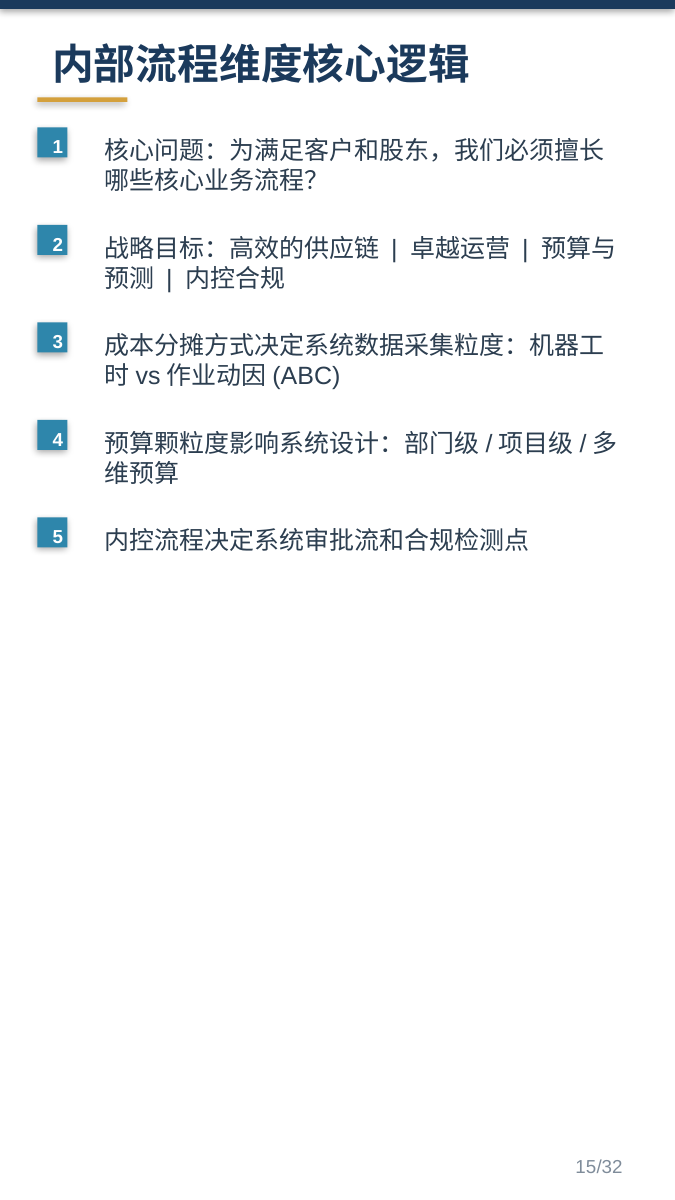

内部流程维度核心逻辑

1
核心问题：为满足客户和股东，我们必须擅长哪些核心业务流程？

2
战略目标：高效的供应链 | 卓越运营 | 预算与预测 | 内控合规

3
成本分摊方式决定系统数据采集粒度：机器工时vs作业动因(ABC)

4
预算颗粒度影响系统设计：部门级/项目级/多维预算

5
内控流程决定系统审批流和合规检测点
15/32